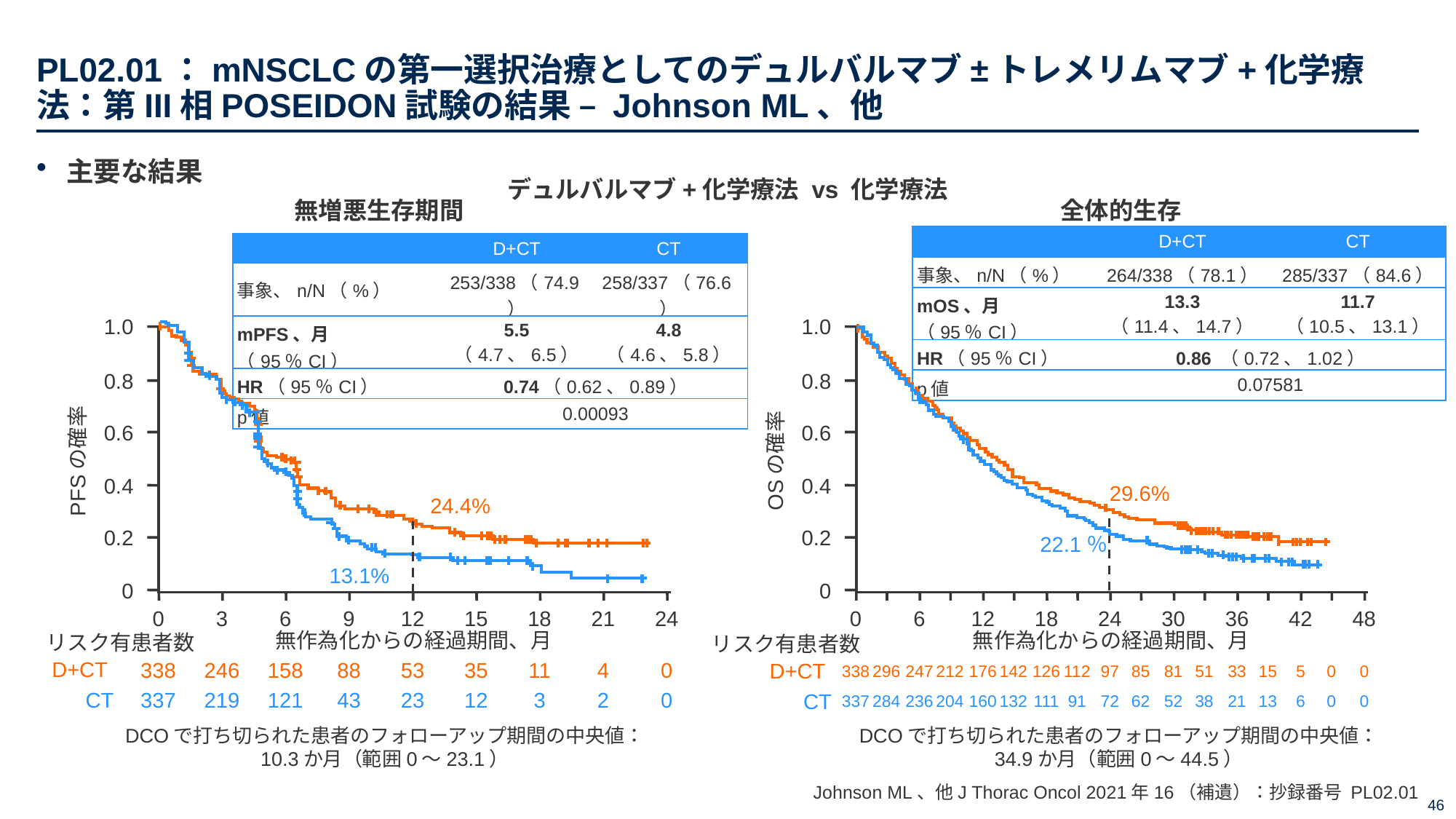

# PL02.01：mNSCLCの第一選択治療としてのデュルバルマブ±トレメリムマブ+化学療法：第III相POSEIDON試験の結果 – Johnson ML、他
主要な結果
デュルバルマブ+化学療法 vs 化学療法
無増悪生存期間
全体的生存
|  | D+CT | CT |
| --- | --- | --- |
| 事象、n/N（%） | 264/338（78.1） | 285/337（84.6） |
| mOS、月（95％CI） | 13.3 （11.4、14.7） | 11.7 （10.5、13.1） |
| HR（95％CI） | 0.86 （0.72、1.02） |  |
| p値 | 0.07581 |  |
|  | D+CT | CT |
| --- | --- | --- |
| 事象、n/N（%） | 253/338（74.9） | 258/337（76.6） |
| mPFS、月（95％CI） | 5.5 （4.7、6.5） | 4.8 （4.6、5.8） |
| HR（95％CI） | 0.74（0.62、0.89） |  |
| p値 | 0.00093 |  |
1.0

0.8

0.6

PFSの確率
0.4

0.2

0

1.0

0.8

0.6

OSの確率
0.4

0.2

0

29.6%
24.4%
22.1％
13.1%

0
6
12
18
24
30
36
42
48

0
3
6
9
12
15
18
21
24
無作為化からの経過期間、月
無作為化からの経過期間、月
リスク有患者数
リスク有患者数
D+CT
338
246
158
88
53
35
11
4
0
D+CT
338
296
247
212
176
142
126
112
97
85
81
51
33
15
5
0
0
CT
337
219
121
43
23
12
3
2
0
CT
337
284
236
204
160
132
111
91
72
62
52
38
21
13
6
0
0
DCOで打ち切られた患者のフォローアップ期間の中央値：
34.9か月（範囲0〜44.5）
DCOで打ち切られた患者のフォローアップ期間の中央値：
10.3か月（範囲0〜23.1）
Johnson ML、他J Thorac Oncol 2021年16（補遺）：抄録番号 PL02.01